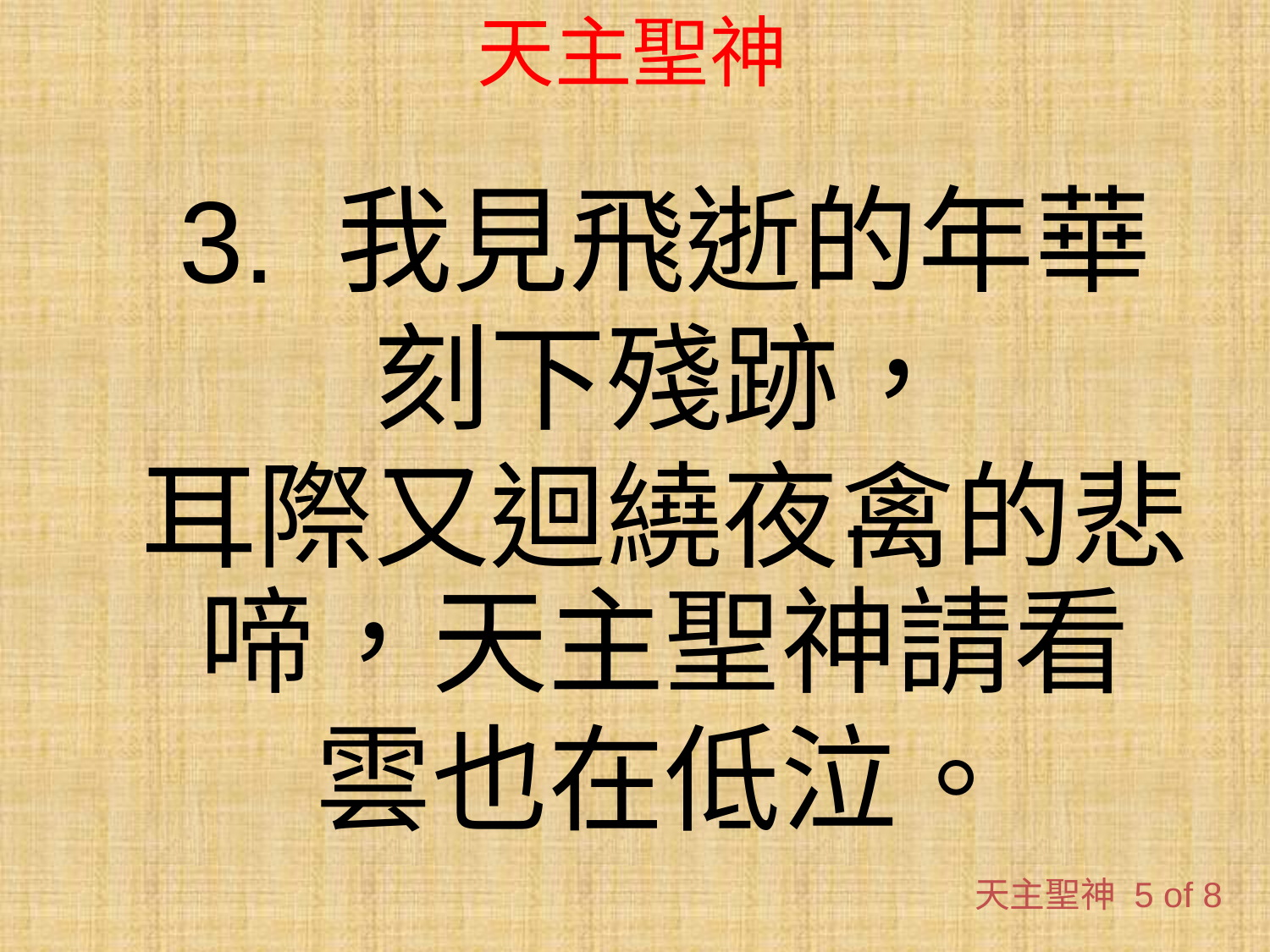

# 天主聖神
3. 我見飛逝的年華
刻下殘跡，
耳際又迴繞夜禽的悲啼，天主聖神請看
雲也在低泣。
天主聖神 5 of 8